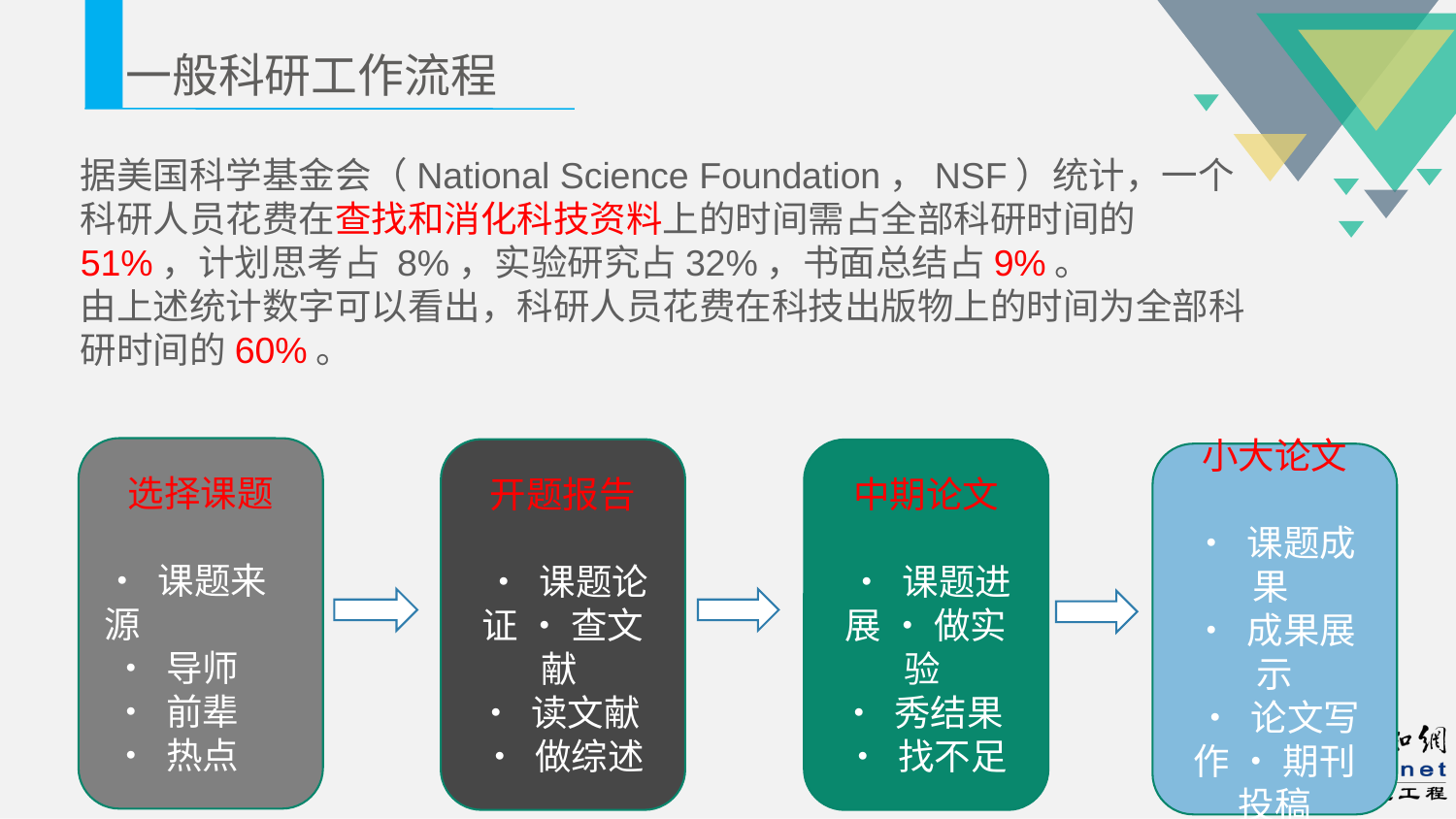

一般科研工作流程

据美国科学基金会（National Science Foundation，NSF）统计，一个科研人员花费在查找和消化科技资料上的时间需占全部科研时间的51%，计划思考占 8%，实验研究占32%，书面总结占9%。
由上述统计数字可以看出，科研人员花费在科技出版物上的时间为全部科研时间的60%。
选择课题

• 课题来源
 • 导师
 • 前辈
 • 热点
开题报告

 • 课题论证 • 查文献
• 读文献
• 做综述
中期论文

 • 课题进展 • 做实验
• 秀结果
• 找不足
小大论文

• 课题成果
• 成果展示
 • 论文写作 • 期刊投稿